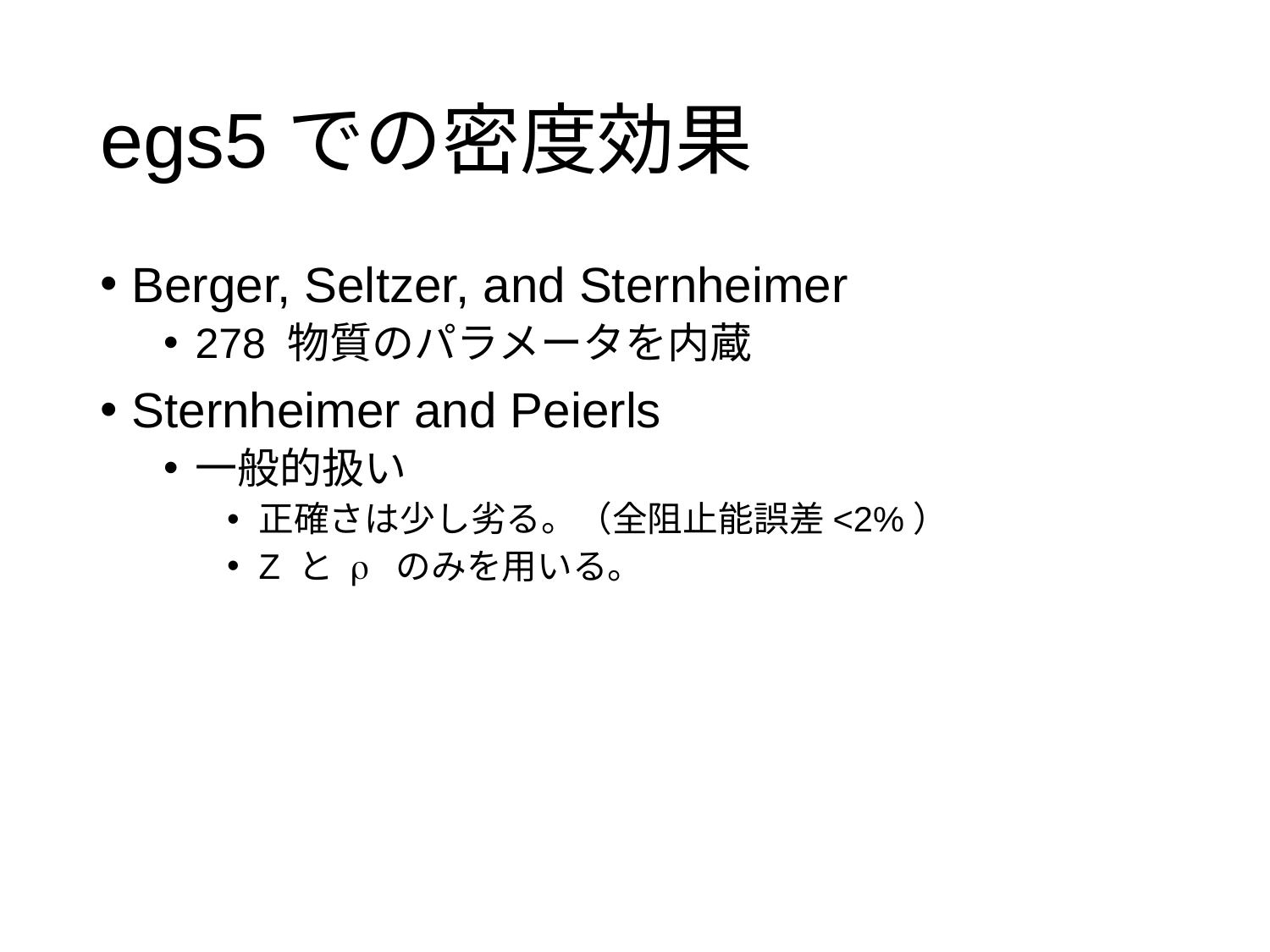

# egs5での密度効果
Berger, Seltzer, and Sternheimer
278 物質のパラメータを内蔵
Sternheimer and Peierls
一般的扱い
正確さは少し劣る。（全阻止能誤差<2%）
Z と ρ のみを用いる。